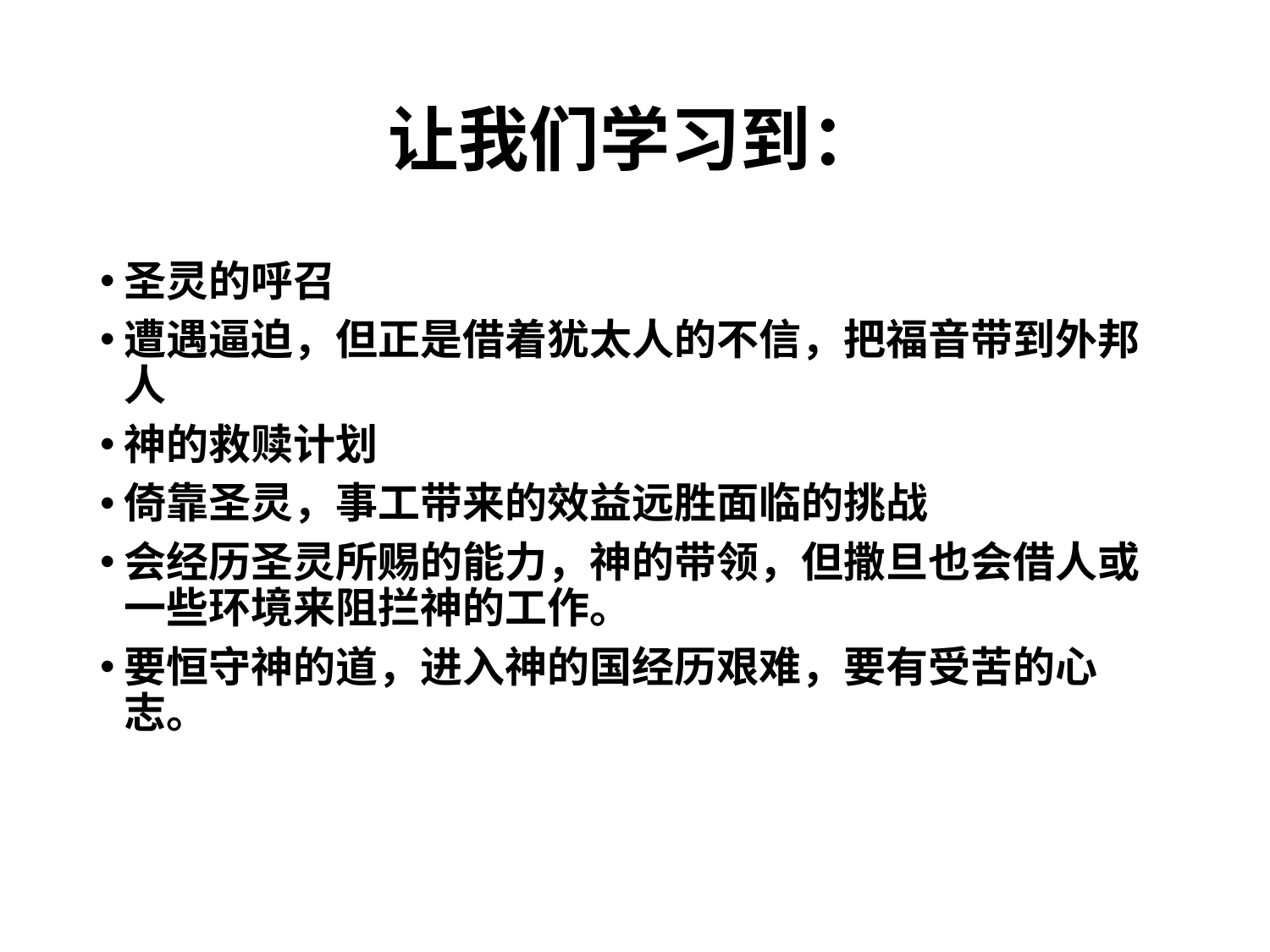

# 让我们学习到：
圣灵的呼召
遭遇逼迫，但正是借着犹太人的不信，把福音带到外邦人
神的救赎计划
倚靠圣灵，事工带来的效益远胜面临的挑战
会经历圣灵所赐的能力，神的带领，但撒旦也会借人或一些环境来阻拦神的工作。
要恒守神的道，进入神的国经历艰难，要有受苦的心志。